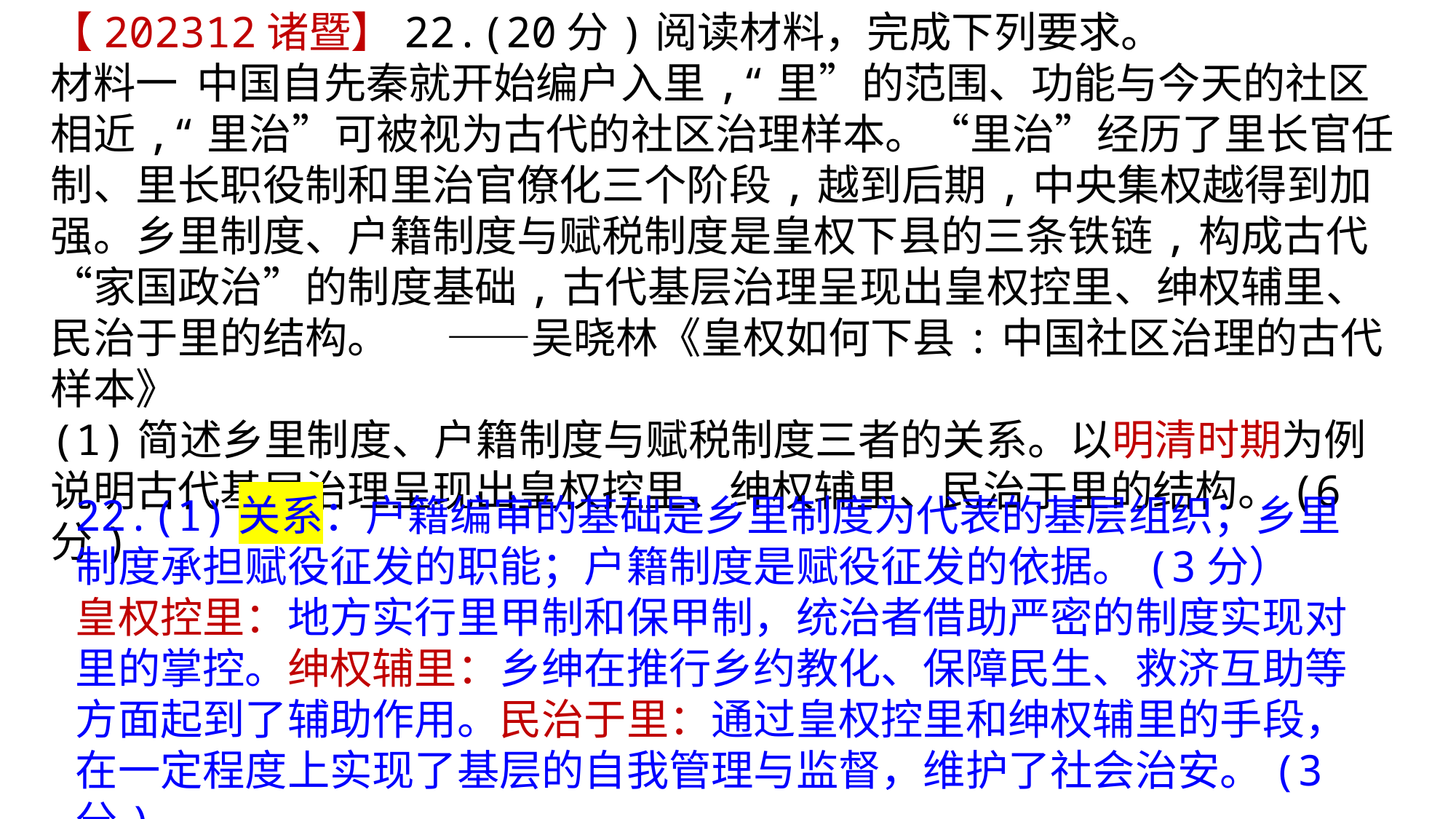

【202312诸暨】22.(20分)阅读材料，完成下列要求。
材料一  中国自先秦就开始编户入里,“里”的范围、功能与今天的社区相近,“里治”可被视为古代的社区治理样本。“里治”经历了里长官任制、里长职役制和里治官僚化三个阶段,越到后期,中央集权越得到加强。乡里制度、户籍制度与赋税制度是皇权下县的三条铁链,构成古代“家国政治”的制度基础,古代基层治理呈现出皇权控里、绅权辅里、民治于里的结构。      ——吴晓林《皇权如何下县:中国社区治理的古代样本》
(1)简述乡里制度、户籍制度与赋税制度三者的关系。以明清时期为例说明古代基层治理呈现出皇权控里、绅权辅里、民治于里的结构。(6分)
22.(1)关系：户籍编审的基础是乡里制度为代表的基层组织；乡里制度承担赋役征发的职能；户籍制度是赋役征发的依据。(3分）
皇权控里：地方实行里甲制和保甲制，统治者借助严密的制度实现对里的掌控。绅权辅里：乡绅在推行乡约教化、保障民生、救济互助等方面起到了辅助作用。民治于里：通过皇权控里和绅权辅里的手段，在一定程度上实现了基层的自我管理与监督，维护了社会治安。(3分)